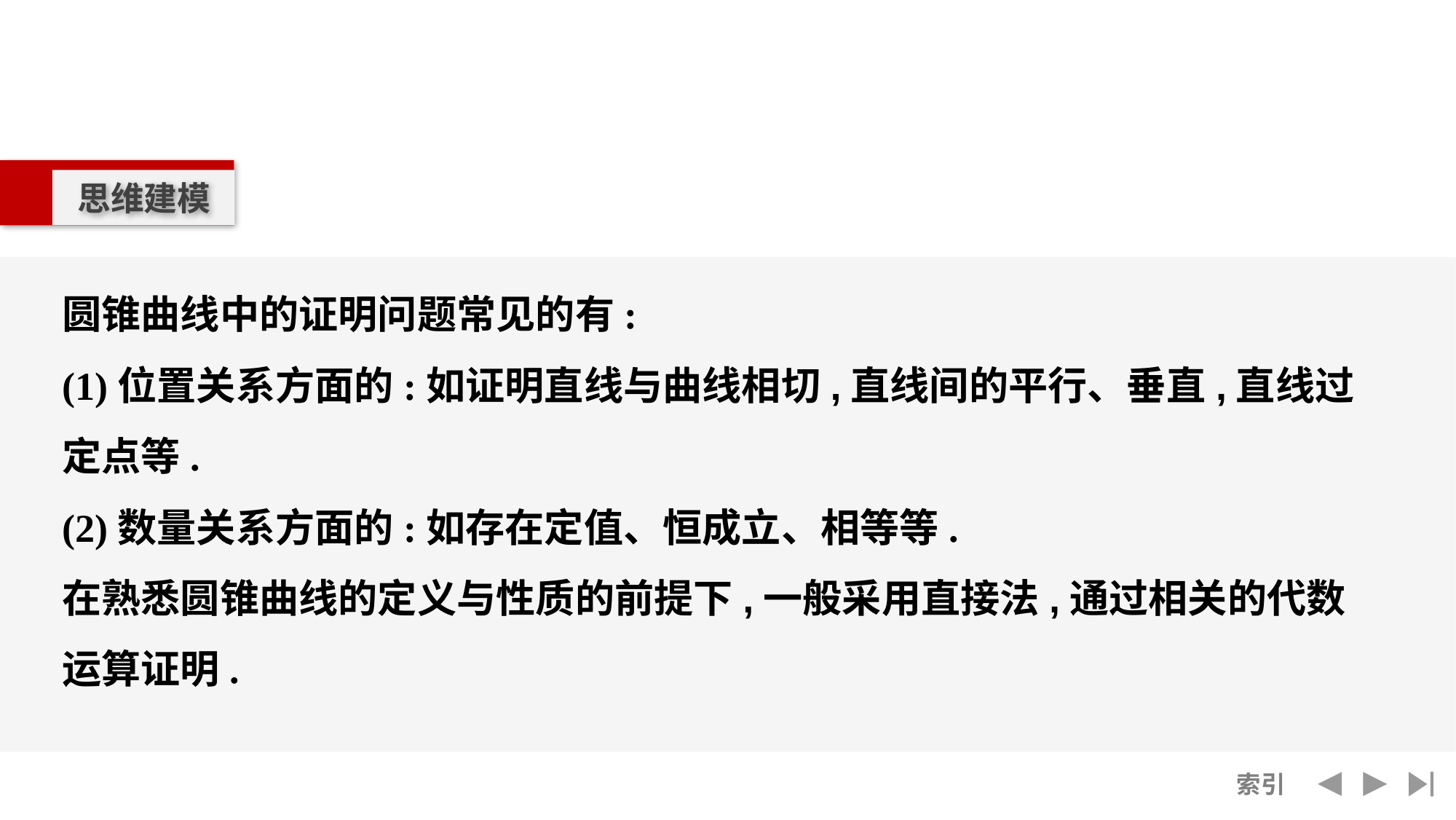

思维建模

圆锥曲线中的证明问题常见的有:
(1)位置关系方面的:如证明直线与曲线相切,直线间的平行、垂直,直线过定点等.
(2)数量关系方面的:如存在定值、恒成立、相等等.
在熟悉圆锥曲线的定义与性质的前提下,一般采用直接法,通过相关的代数运算证明.